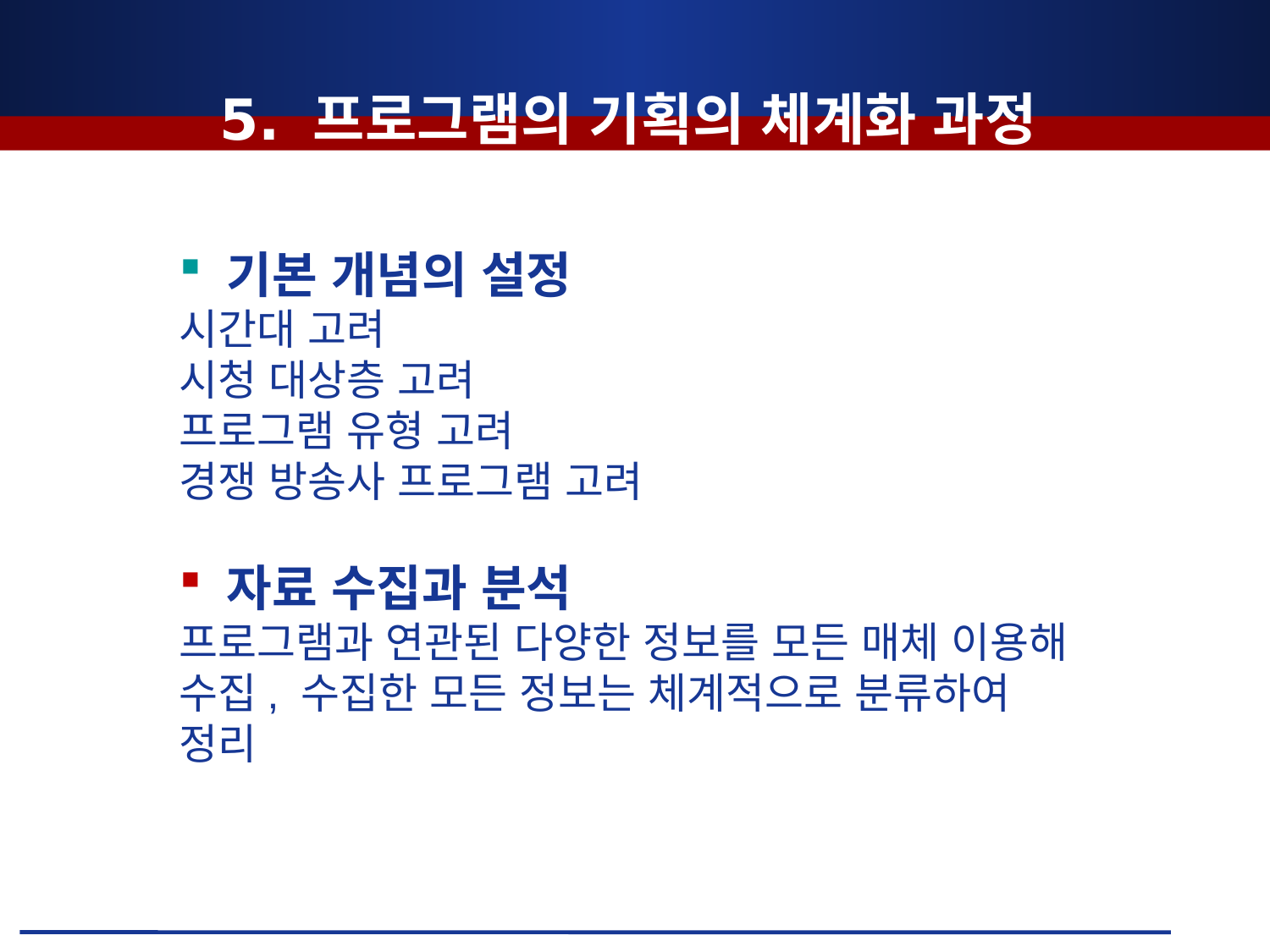

# 5. 프로그램의 기획의 체계화 과정
기본 개념의 설정
시간대 고려
시청 대상층 고려
프로그램 유형 고려
경쟁 방송사 프로그램 고려

자료 수집과 분석
프로그램과 연관된 다양한 정보를 모든 매체 이용해 수집, 수집한 모든 정보는 체계적으로 분류하여 정리